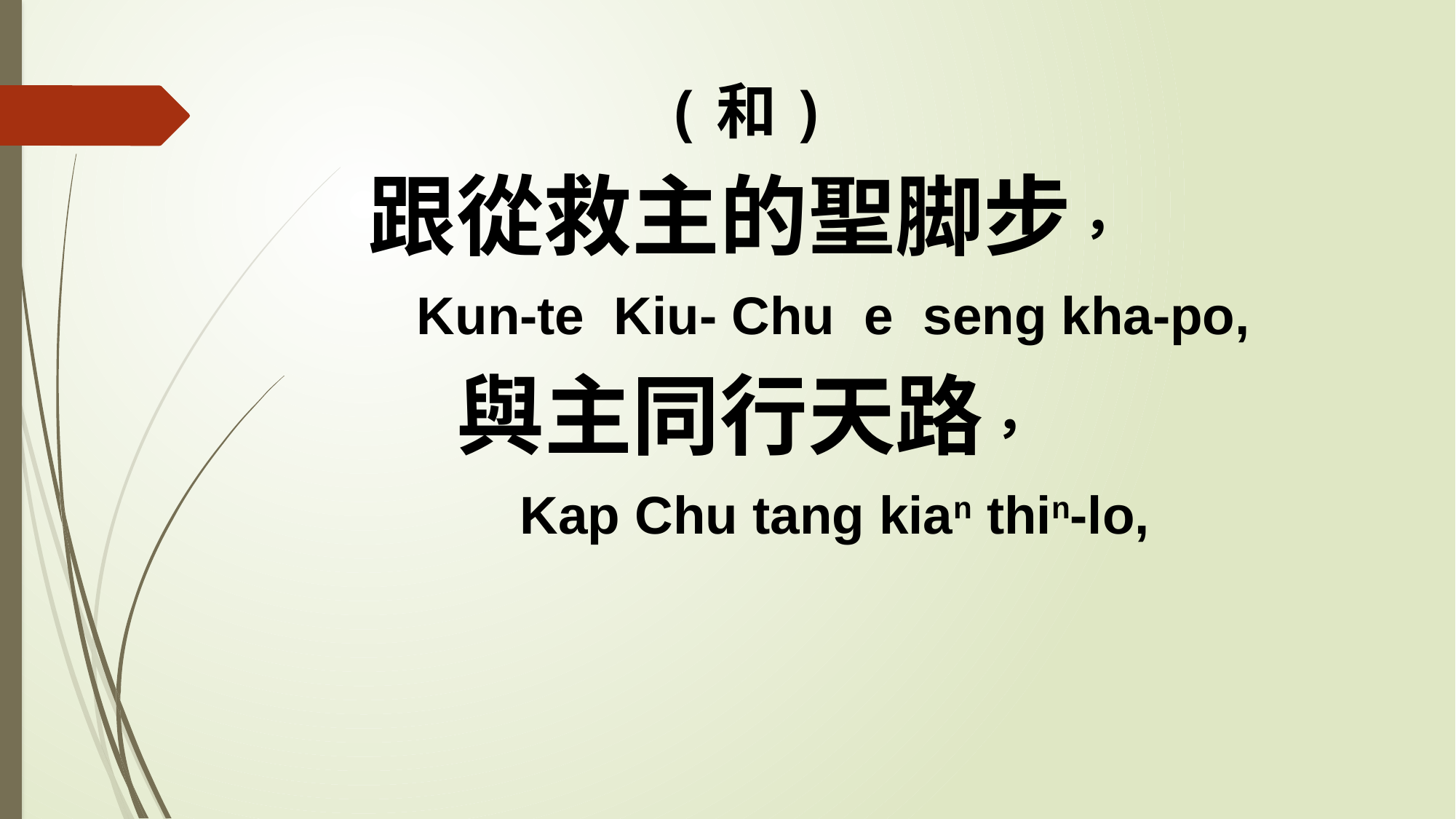

(和)
跟從救主的聖脚步，
             Kun-te  Kiu- Chu  e  seng kha-po,
與主同行天路，
                    Kap Chu tang kian thin-lo,